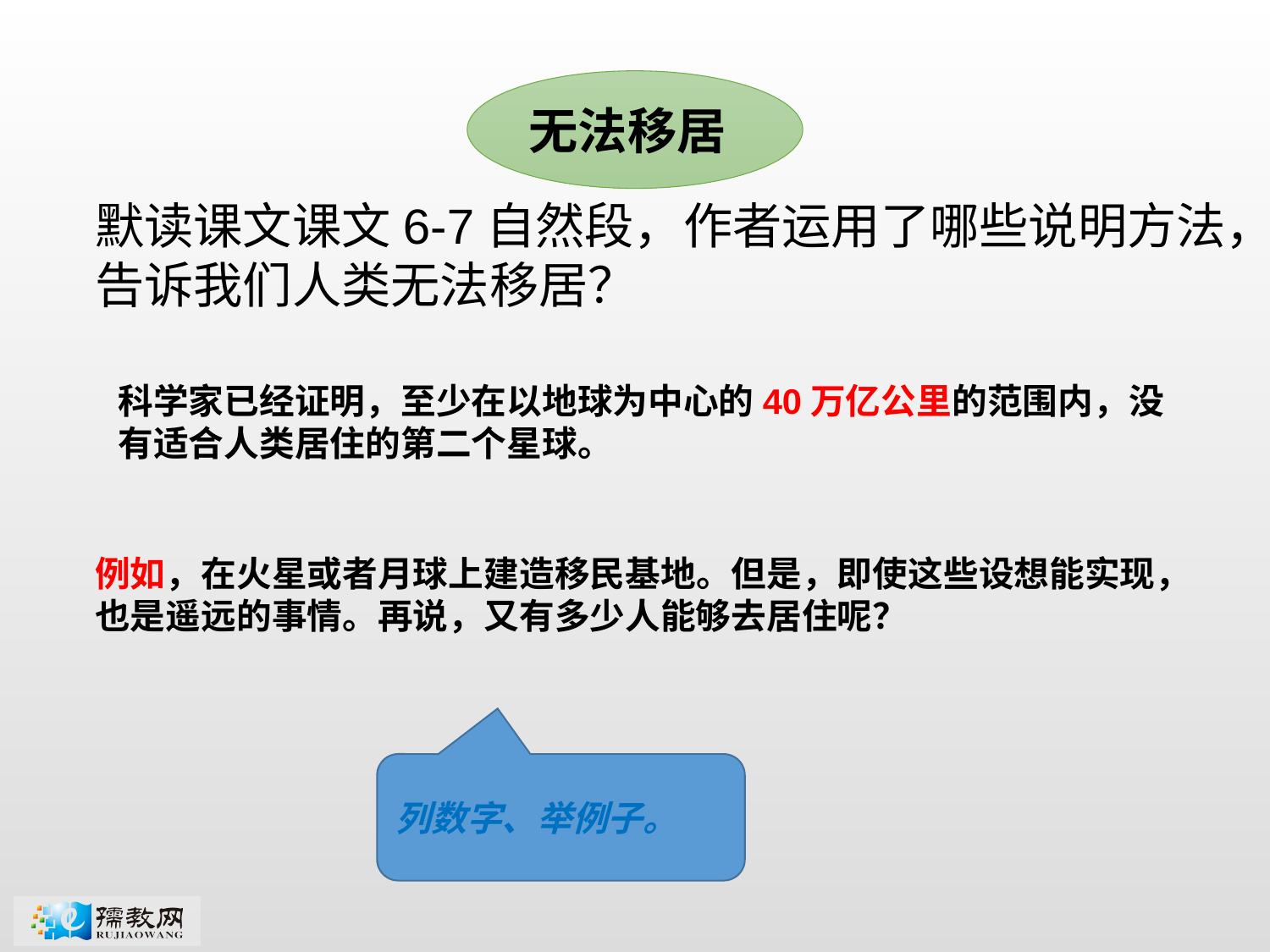

无法移居
默读课文课文6-7自然段，作者运用了哪些说明方法，告诉我们人类无法移居？
科学家已经证明，至少在以地球为中心的40万亿公里的范围内，没有适合人类居住的第二个星球。
例如，在火星或者月球上建造移民基地。但是，即使这些设想能实现，也是遥远的事情。再说，又有多少人能够去居住呢？
列数字、举例子。